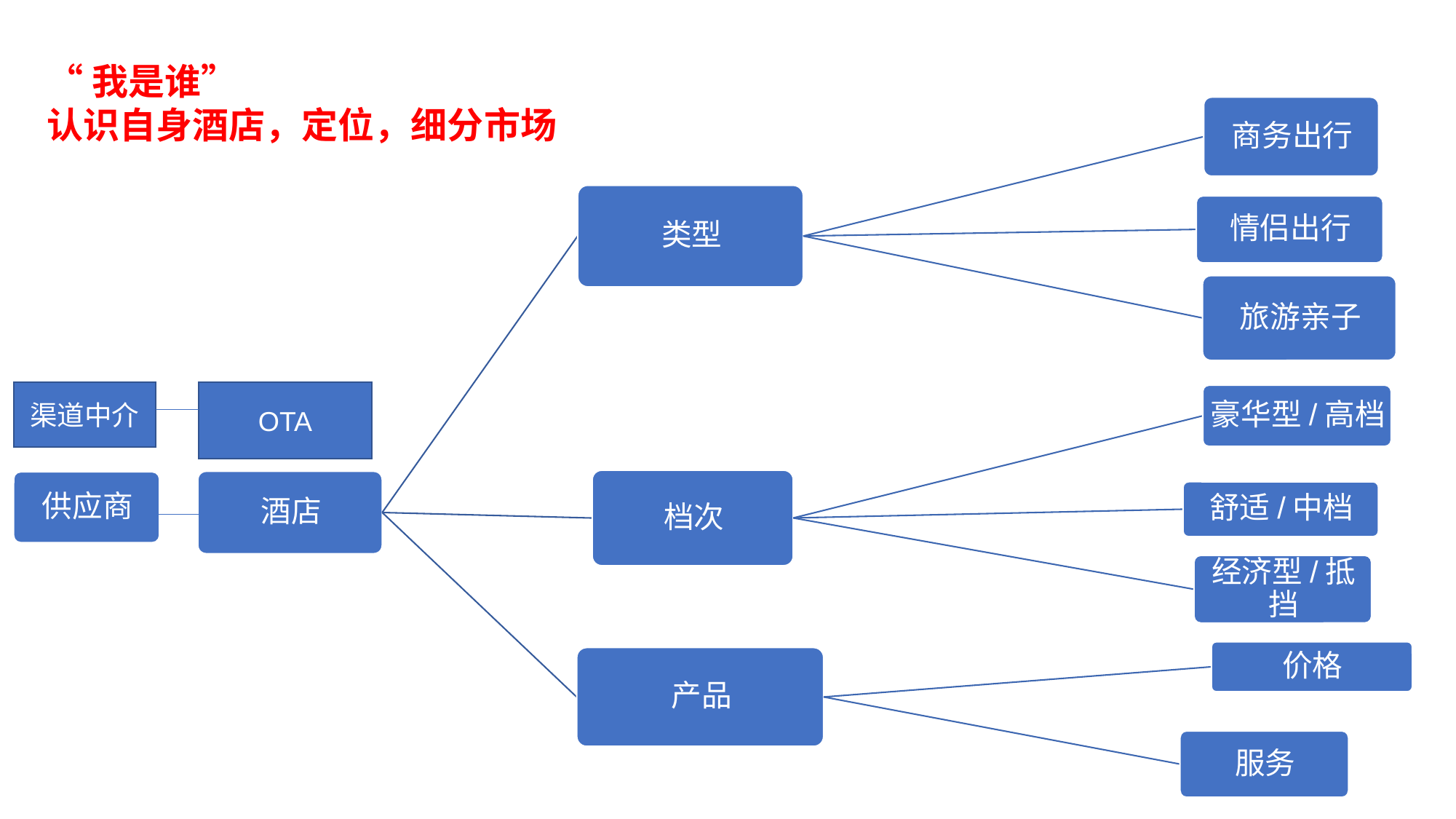

“我是谁”
认识自身酒店，定位，细分市场
供应商
酒店

类型

商务出行

情侣出行

旅游亲子

档次

豪华型/高档

舒适/中档

经济型/抵挡

产品

价格

服务
渠道中介
OTA